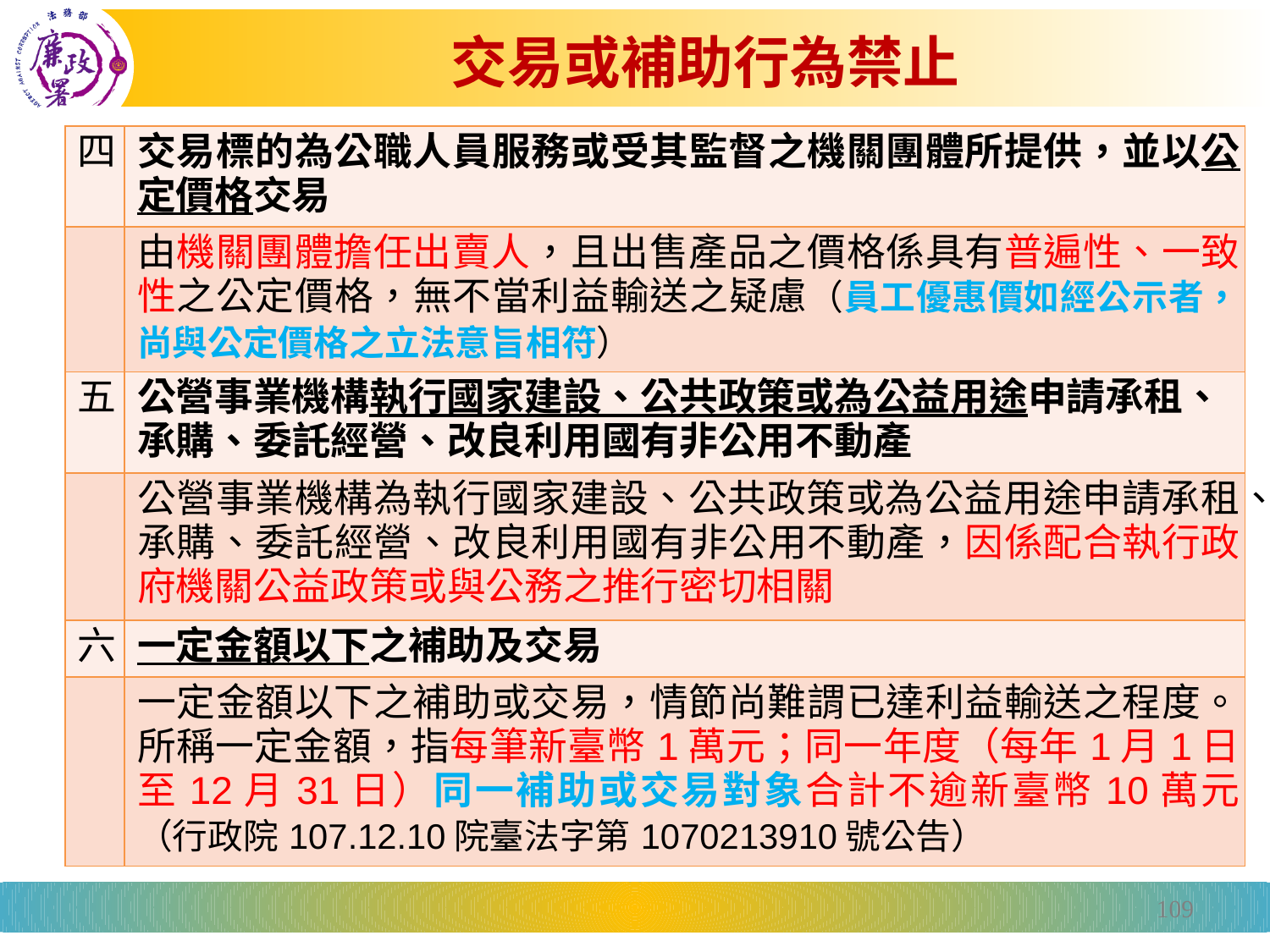

# 交易或補助行為禁止
| 四 | 交易標的為公職人員服務或受其監督之機關團體所提供，並以公定價格交易 |
| --- | --- |
|  | 由機關團體擔任出賣人，且出售產品之價格係具有普遍性、一致性之公定價格，無不當利益輸送之疑慮（員工優惠價如經公示者，尚與公定價格之立法意旨相符） |
| 五 | 公營事業機構執行國家建設、公共政策或為公益用途申請承租、承購、委託經營、改良利用國有非公用不動產 |
|  | 公營事業機構為執行國家建設、公共政策或為公益用途申請承租、承購、委託經營、改良利用國有非公用不動產，因係配合執行政府機關公益政策或與公務之推行密切相關 |
| 六 | 一定金額以下之補助及交易 |
|  | 一定金額以下之補助或交易，情節尚難謂已達利益輸送之程度。所稱一定金額，指每筆新臺幣1萬元；同一年度（每年1月1日至12月31日）同一補助或交易對象合計不逾新臺幣10萬元（行政院107.12.10院臺法字第1070213910號公告） |
109